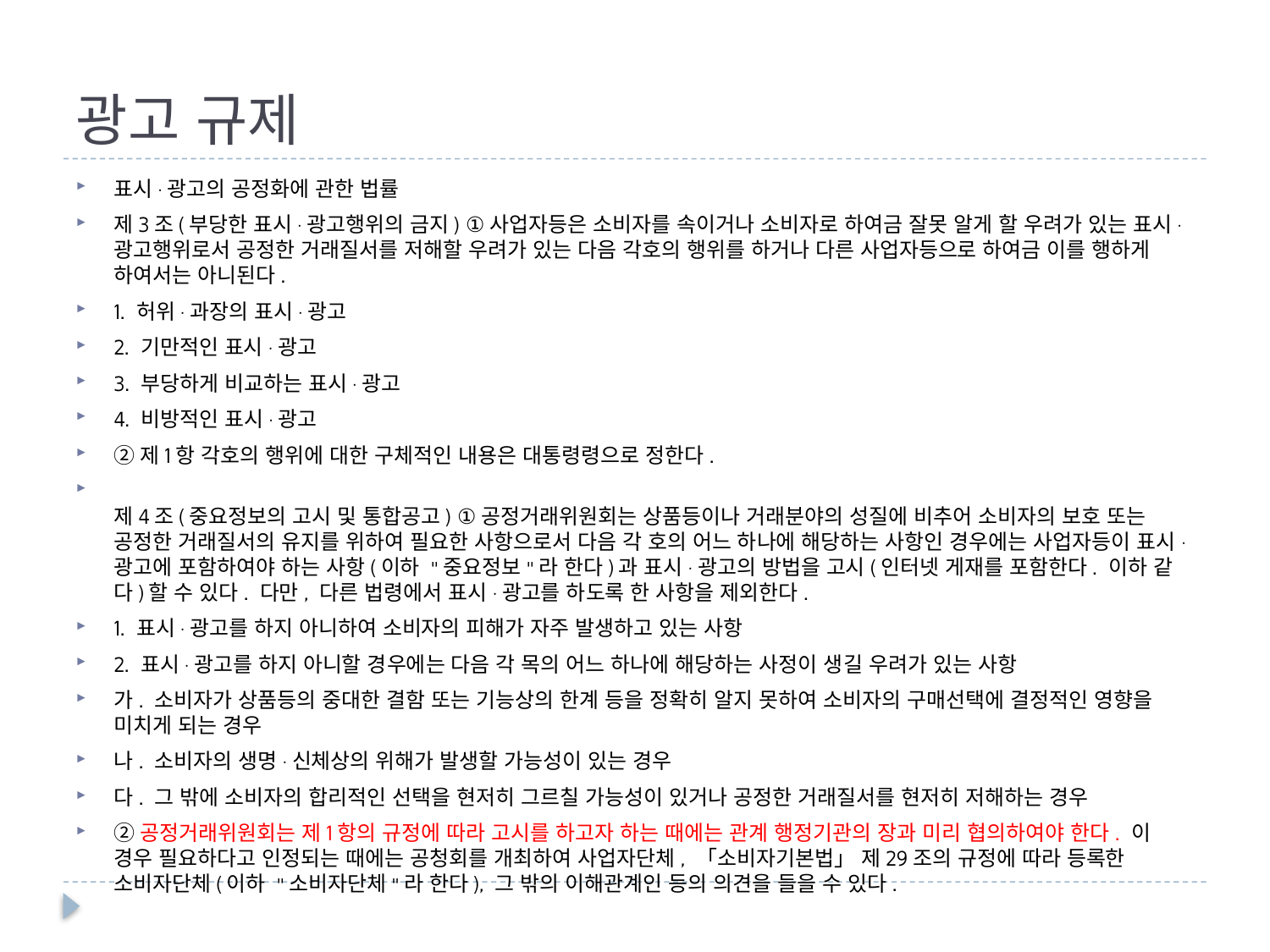

# 광고 규제
표시·광고의 공정화에 관한 법률
제3조(부당한 표시·광고행위의 금지) ①사업자등은 소비자를 속이거나 소비자로 하여금 잘못 알게 할 우려가 있는 표시·광고행위로서 공정한 거래질서를 저해할 우려가 있는 다음 각호의 행위를 하거나 다른 사업자등으로 하여금 이를 행하게 하여서는 아니된다.
1. 허위·과장의 표시·광고
2. 기만적인 표시·광고
3. 부당하게 비교하는 표시·광고
4. 비방적인 표시·광고
②제1항 각호의 행위에 대한 구체적인 내용은 대통령령으로 정한다.
제4조(중요정보의 고시 및 통합공고) ①공정거래위원회는 상품등이나 거래분야의 성질에 비추어 소비자의 보호 또는 공정한 거래질서의 유지를 위하여 필요한 사항으로서 다음 각 호의 어느 하나에 해당하는 사항인 경우에는 사업자등이 표시·광고에 포함하여야 하는 사항(이하 "중요정보"라 한다)과 표시·광고의 방법을 고시(인터넷 게재를 포함한다. 이하 같다)할 수 있다. 다만, 다른 법령에서 표시·광고를 하도록 한 사항을 제외한다.
1. 표시·광고를 하지 아니하여 소비자의 피해가 자주 발생하고 있는 사항
2. 표시·광고를 하지 아니할 경우에는 다음 각 목의 어느 하나에 해당하는 사정이 생길 우려가 있는 사항
가. 소비자가 상품등의 중대한 결함 또는 기능상의 한계 등을 정확히 알지 못하여 소비자의 구매선택에 결정적인 영향을 미치게 되는 경우
나. 소비자의 생명·신체상의 위해가 발생할 가능성이 있는 경우
다. 그 밖에 소비자의 합리적인 선택을 현저히 그르칠 가능성이 있거나 공정한 거래질서를 현저히 저해하는 경우
②공정거래위원회는 제1항의 규정에 따라 고시를 하고자 하는 때에는 관계 행정기관의 장과 미리 협의하여야 한다. 이 경우 필요하다고 인정되는 때에는 공청회를 개최하여 사업자단체, 「소비자기본법」 제29조의 규정에 따라 등록한 소비자단체(이하 "소비자단체"라 한다), 그 밖의 이해관계인 등의 의견을 들을 수 있다.